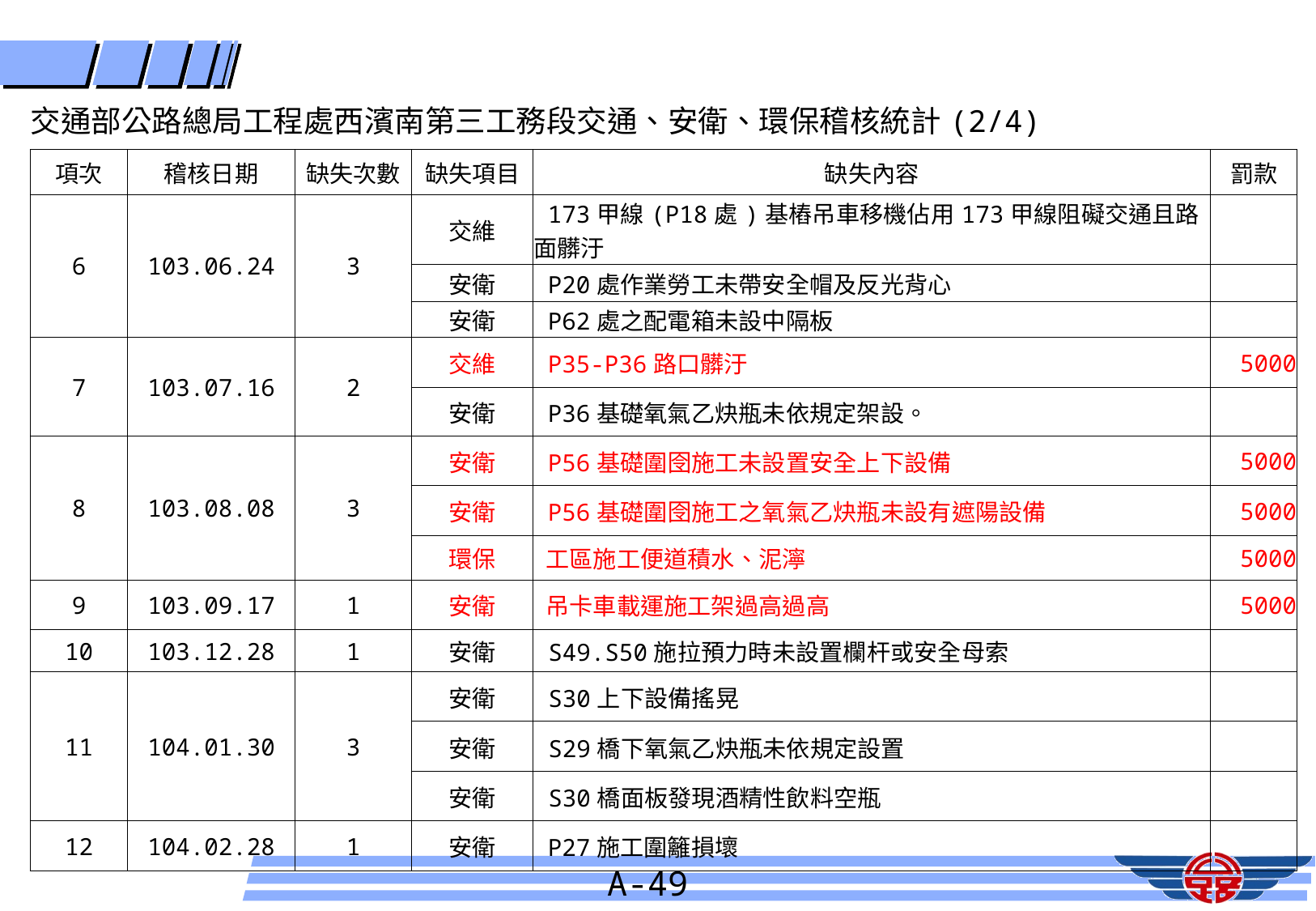

| 交通部公路總局工程處西濱南第三工務段交通、安衛、環保稽核統計(2/4) |  |  |  |  |  |
| --- | --- | --- | --- | --- | --- |
| 項次 | 稽核日期 | 缺失次數 | 缺失項目 | 缺失內容 | 罰款 |
| 6 | 103.06.24 | 3 | 交維 | 173甲線(P18處)基樁吊車移機佔用173甲線阻礙交通且路面髒汙 |  |
|  |  |  | 安衛 | P20處作業勞工未帶安全帽及反光背心 |  |
|  |  |  | 安衛 | P62處之配電箱未設中隔板 |  |
| 7 | 103.07.16 | 2 | 交維 | P35-P36路口髒汙 | 5000 |
|  |  |  | 安衛 | P36基礎氧氣乙炔瓶未依規定架設。 |  |
| 8 | 103.08.08 | 3 | 安衛 | P56基礎圍囹施工未設置安全上下設備 | 5000 |
|  |  |  | 安衛 | P56基礎圍囹施工之氧氣乙炔瓶未設有遮陽設備 | 5000 |
|  |  |  | 環保 | 工區施工便道積水、泥濘 | 5000 |
| 9 | 103.09.17 | 1 | 安衛 | 吊卡車載運施工架過高過高 | 5000 |
| 10 | 103.12.28 | 1 | 安衛 | S49.S50施拉預力時未設置欄杆或安全母索 |  |
| 11 | 104.01.30 | 3 | 安衛 | S30上下設備搖晃 |  |
|  |  |  | 安衛 | S29橋下氧氣乙炔瓶未依規定設置 |  |
|  |  |  | 安衛 | S30橋面板發現酒精性飲料空瓶 |  |
| 12 | 104.02.28 | 1 | 安衛 | P27施工圍籬損壞 |  |